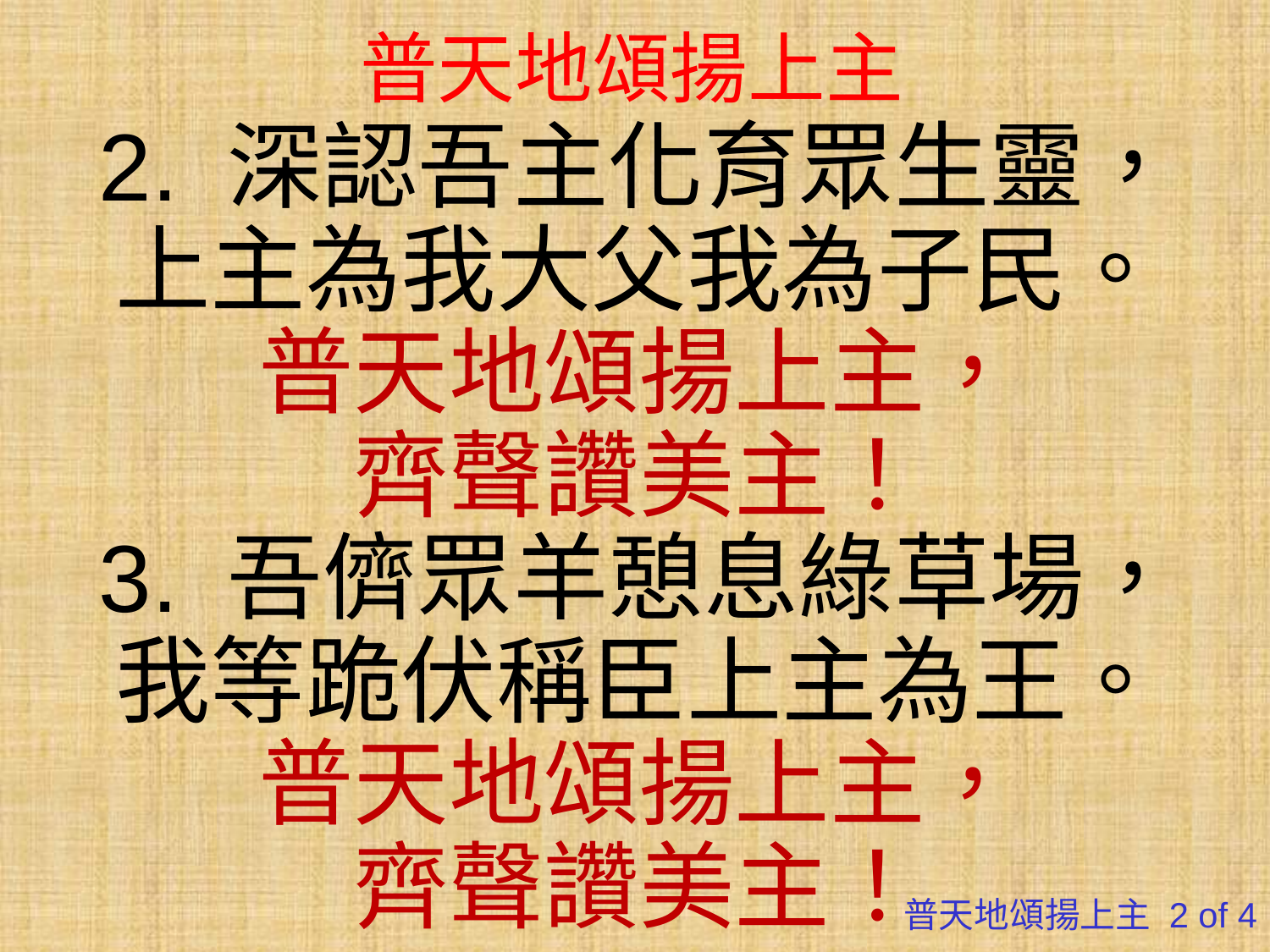

# 普天地頌揚上主
2. 深認吾主化育眾生靈，
上主為我大父我為子民。
普天地頌揚上主，
齊聲讚美主！
3. 吾儕眾羊憩息綠草場，
我等跪伏稱臣上主為王。
普天地頌揚上主，
齊聲讚美主！
普天地頌揚上主 2 of 4